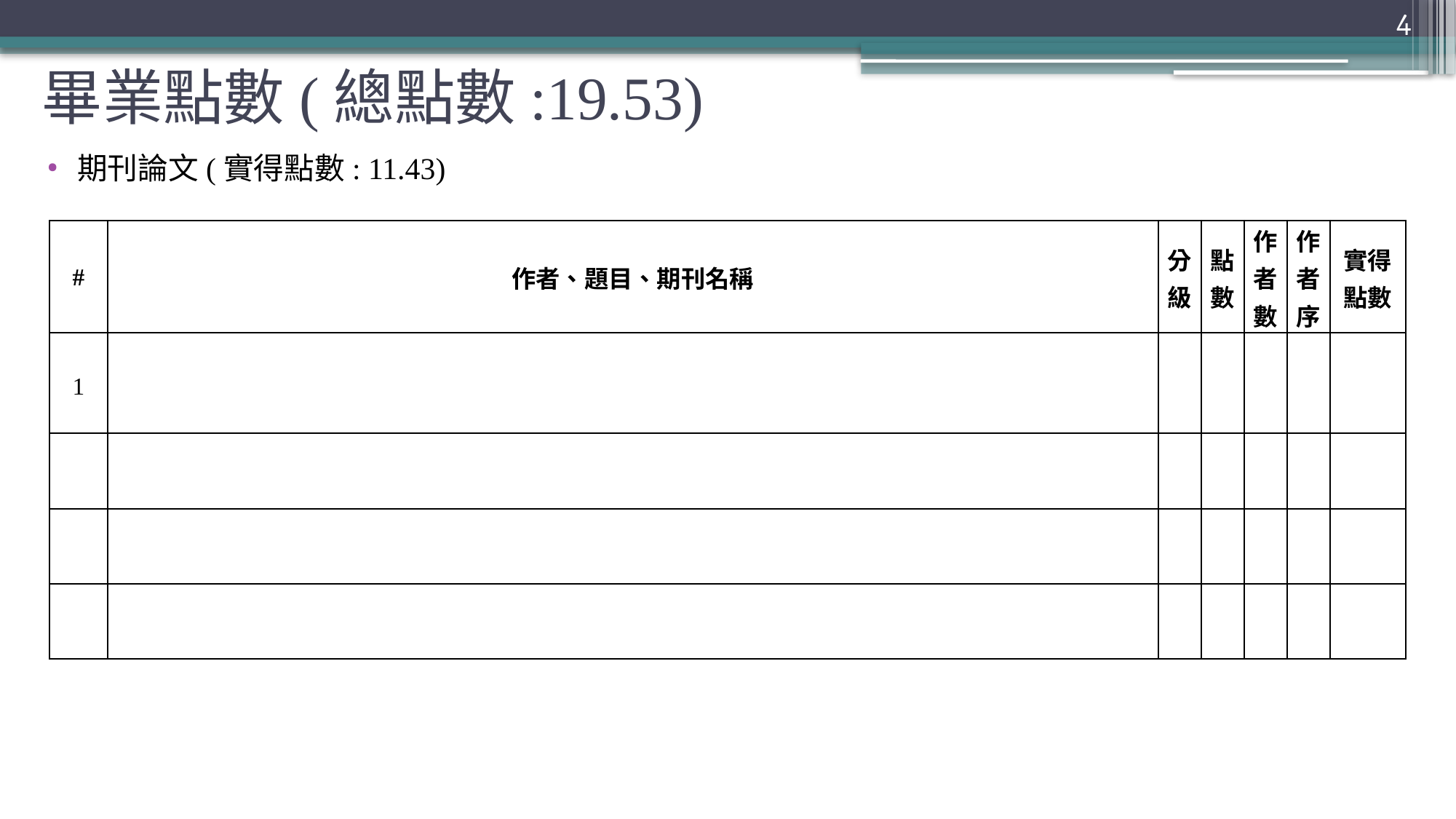

4
# 畢業點數(總點數:19.53)
期刊論文(實得點數: 11.43)

| # | 作者、題目、期刊名稱 | 分級 | 點數 | 作者數 | 作者序 | 實得點數 |
| --- | --- | --- | --- | --- | --- | --- |
| 1 |  |  |  |  |  |  |
|  |  |  |  |  |  |  |
|  |  |  |  |  |  |  |
|  |  |  |  |  |  |  |